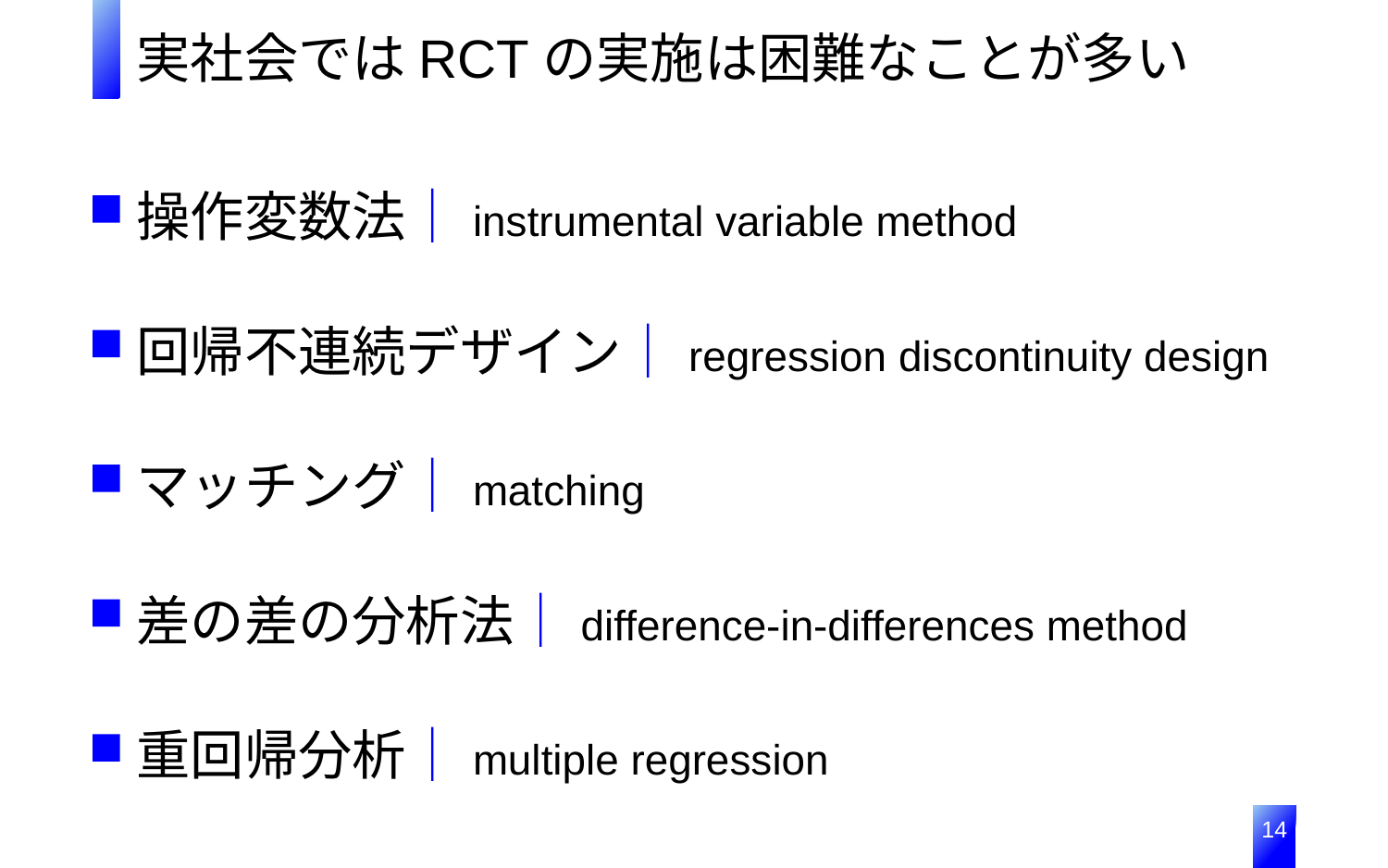

実社会ではRCTの実施は困難なことが多い
操作変数法｜instrumental variable method

回帰不連続デザイン｜regression discontinuity design

マッチング｜matching

差の差の分析法｜difference-in-differences method

重回帰分析｜multiple regression